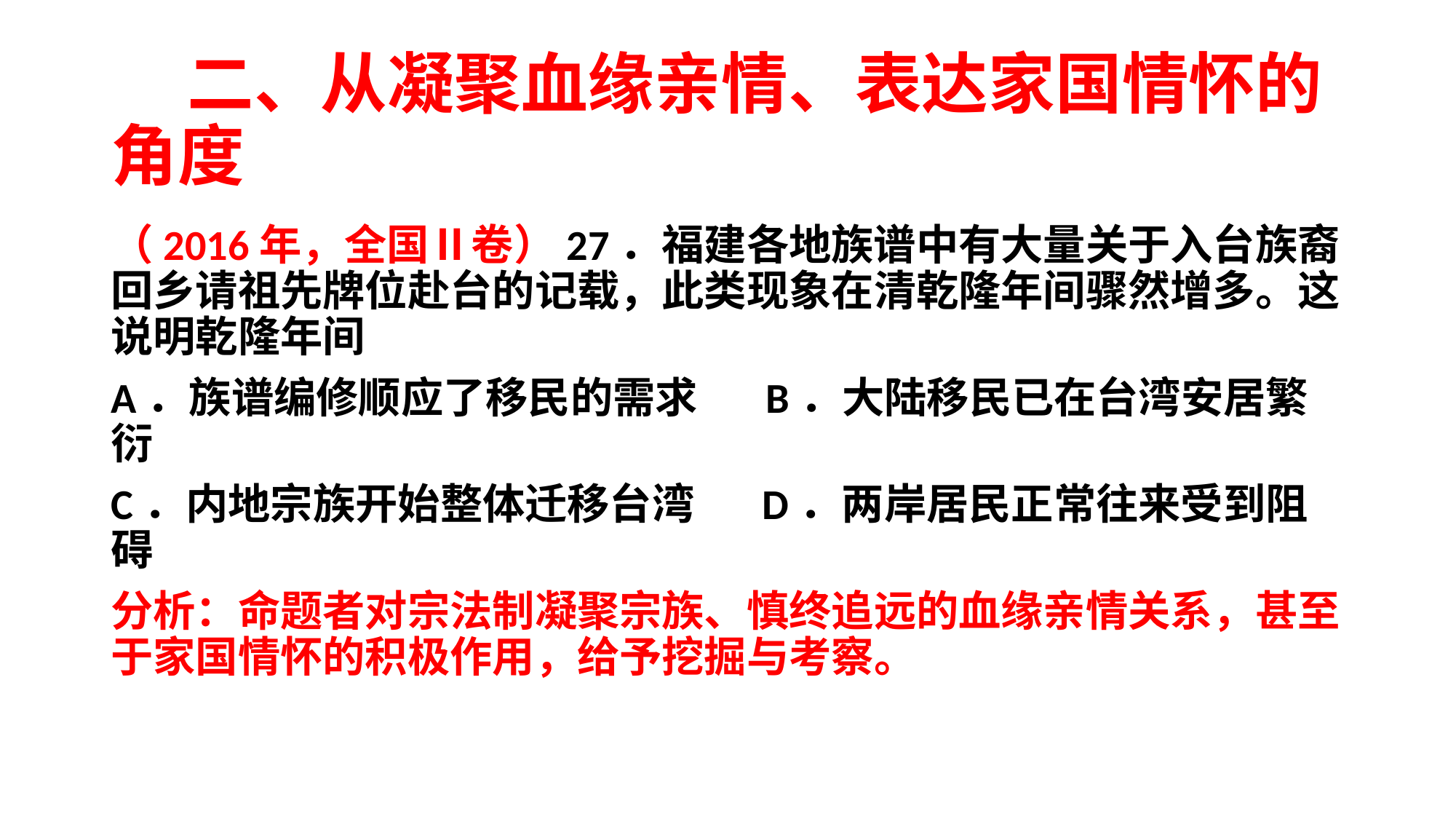

# 二、从凝聚血缘亲情、表达家国情怀的角度
（2016年，全国Ⅱ卷）27．福建各地族谱中有大量关于入台族裔回乡请祖先牌位赴台的记载，此类现象在清乾隆年间骤然增多。这说明乾隆年间
A．族谱编修顺应了移民的需求      B．大陆移民已在台湾安居繁衍
C．内地宗族开始整体迁移台湾      D．两岸居民正常往来受到阻碍
分析：命题者对宗法制凝聚宗族、慎终追远的血缘亲情关系，甚至于家国情怀的积极作用，给予挖掘与考察。